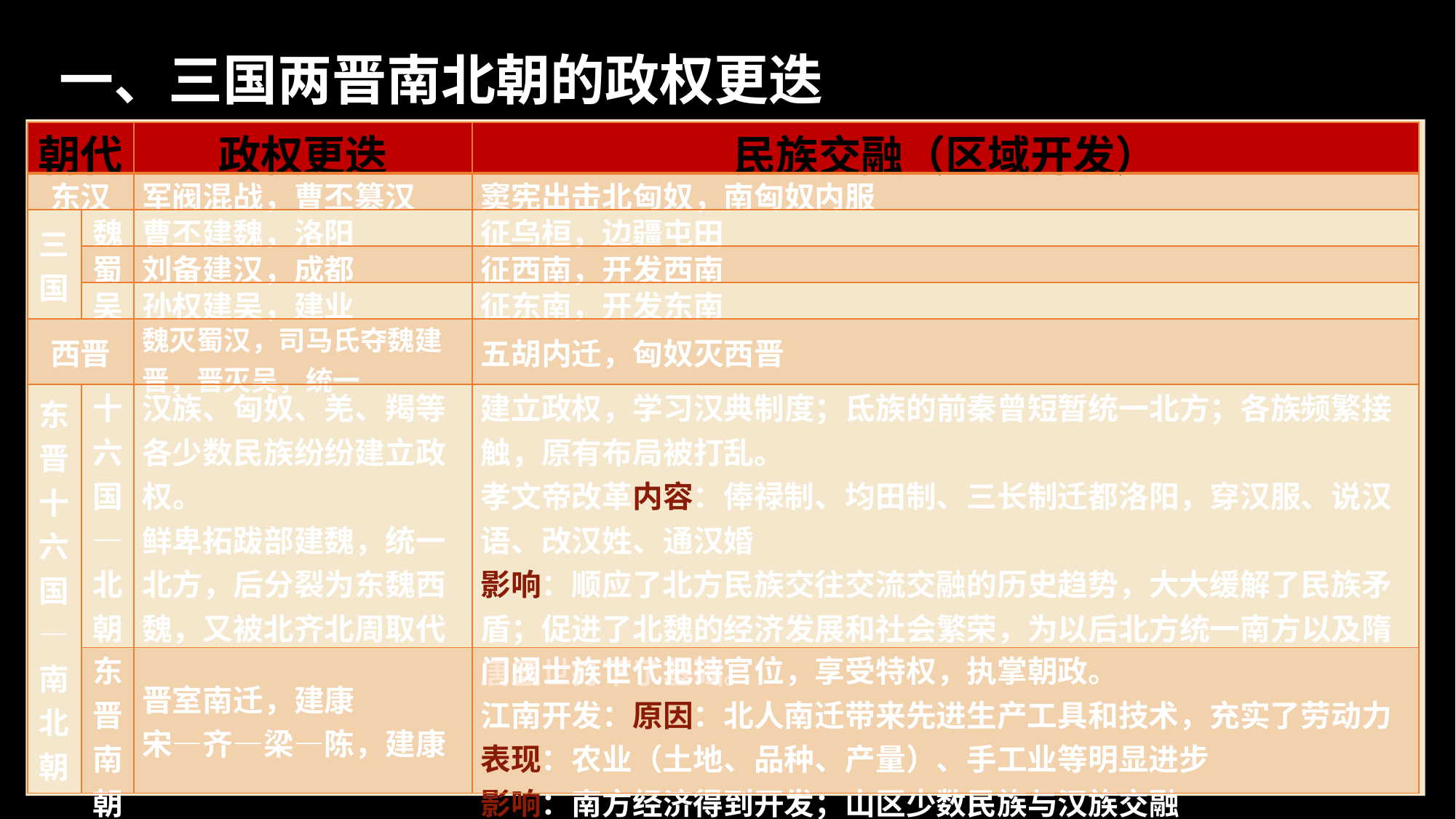

一、三国两晋南北朝的政权更迭

| 朝代 |  | 政权更迭 | 民族交融（区域开发） |
| --- | --- | --- | --- |
| 东汉 |  | 军阀混战，曹丕篡汉 | 窦宪出击北匈奴，南匈奴内服 |
| 三国 | 魏 | 曹丕建魏，洛阳 | 征乌桓，边疆屯田 |
|  | 蜀 | 刘备建汉，成都 | 征西南，开发西南 |
|  | 吴 | 孙权建吴，建业 | 征东南，开发东南 |
| 西晋 |  | 魏灭蜀汉，司马氏夺魏建晋，晋灭吴，统一 | 五胡内迁，匈奴灭西晋 |
| 东晋十六国—南北朝 | 十六国—北朝 | 汉族、匈奴、羌、羯等各少数民族纷纷建立政权。 鲜卑拓跋部建魏，统一北方，后分裂为东魏西魏，又被北齐北周取代 | 建立政权，学习汉典制度；氐族的前秦曾短暂统一北方；各族频繁接触，原有布局被打乱。 孝文帝改革内容：俸禄制、均田制、三长制迁都洛阳，穿汉服、说汉语、改汉姓、通汉婚 影响：顺应了北方民族交往交流交融的历史趋势，大大缓解了民族矛盾；促进了北魏的经济发展和社会繁荣，为以后北方统一南方以及隋唐盛世打下了基础。 |
|  | 东晋南朝 | 晋室南迁，建康 宋—齐—梁—陈，建康 | 门阀士族世代把持官位，享受特权，执掌朝政。 江南开发：原因：北人南迁带来先进生产工具和技术，充实了劳动力表现：农业（土地、品种、产量）、手工业等明显进步 影响：南方经济得到开发；山区少数民族与汉族交融 |
i